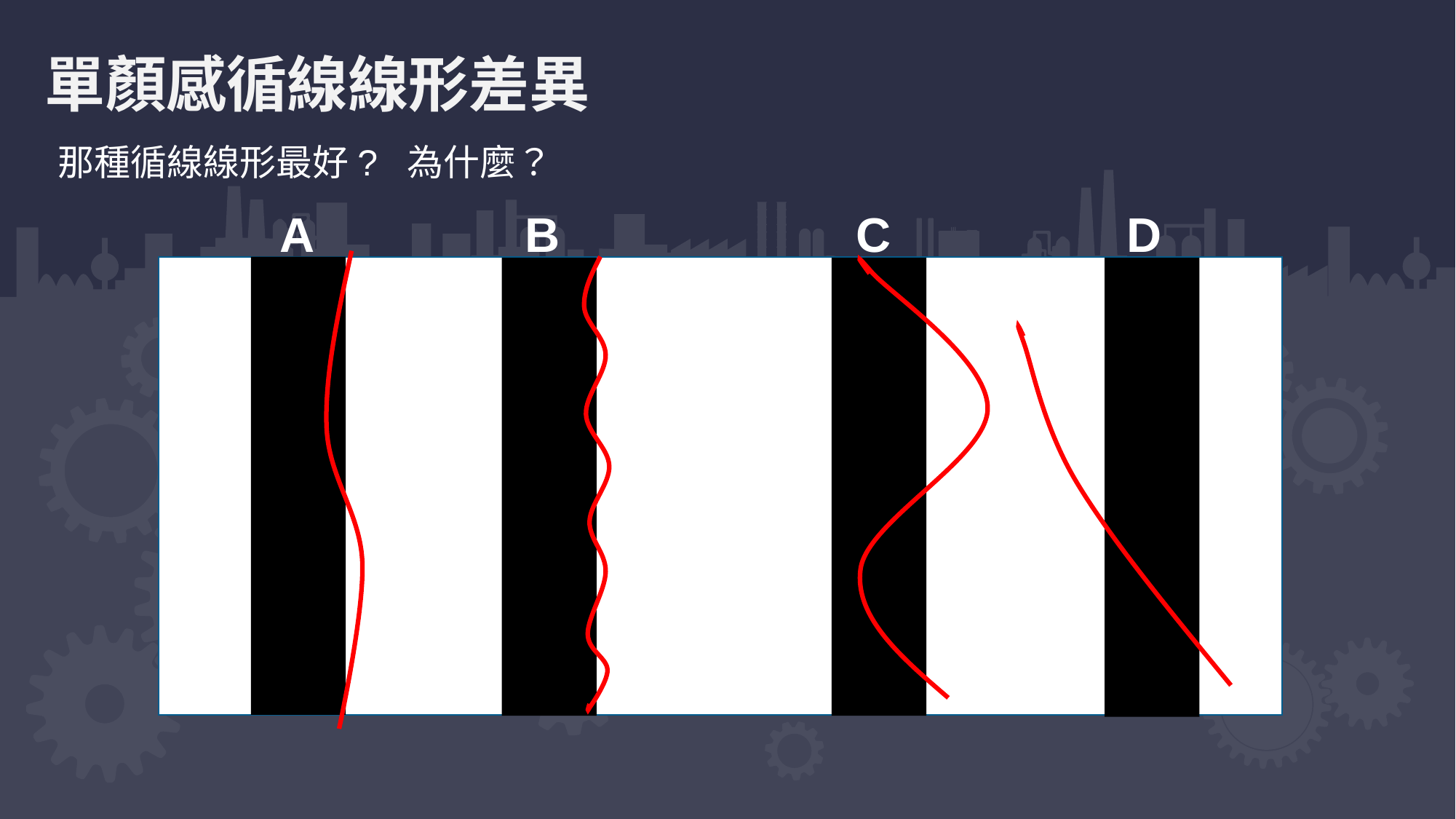

單顏感循線線形差異
那種循線線形最好?  為什麼？
A
B
C
D